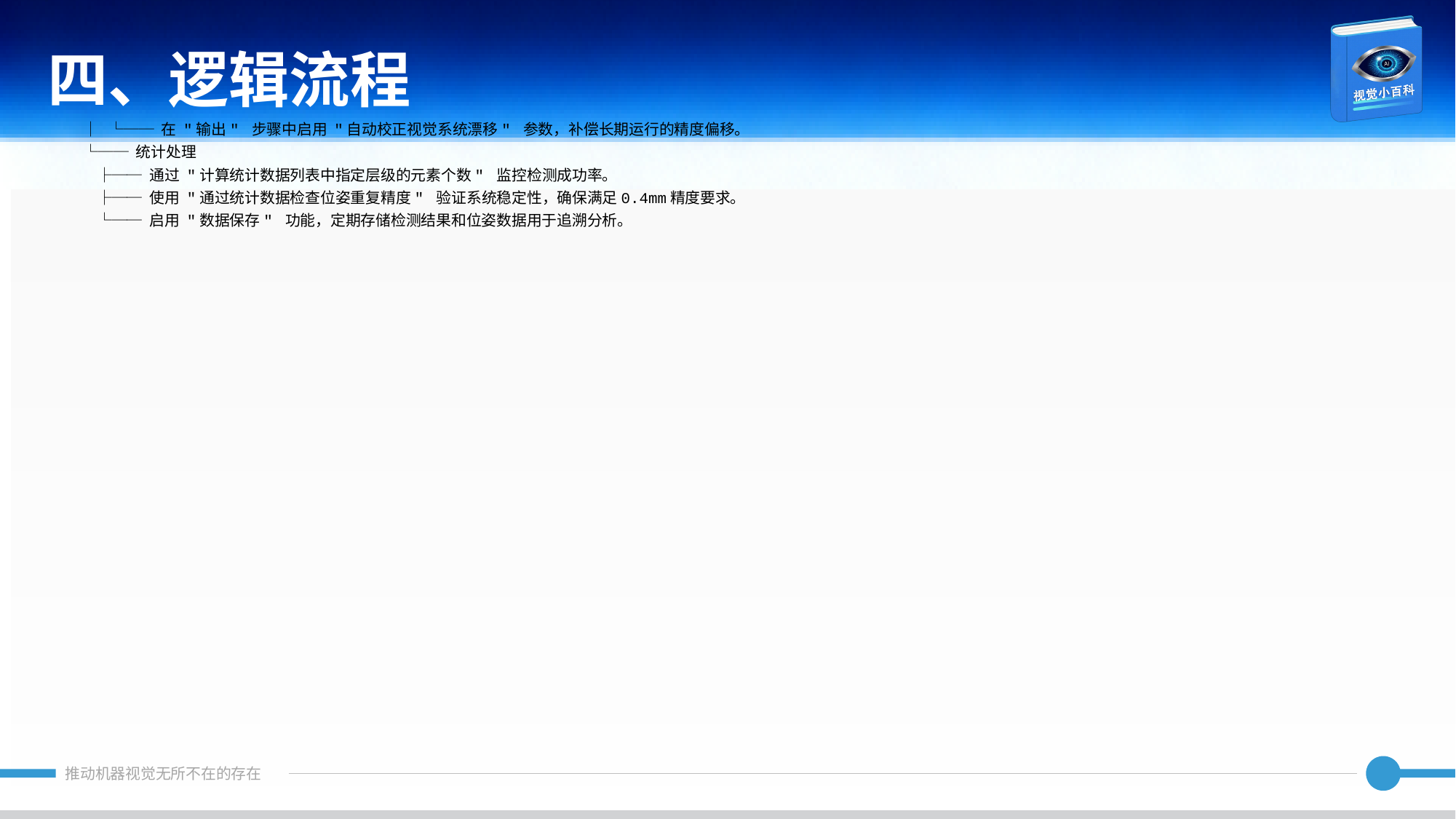

四、逻辑流程

│   └── 在 "输出" 步骤中启用 "自动校正视觉系统漂移" 参数，补偿长期运行的精度偏移。
└── 统计处理
    ├── 通过 "计算统计数据列表中指定层级的元素个数" 监控检测成功率。
    ├── 使用 "通过统计数据检查位姿重复精度" 验证系统稳定性，确保满足0.4mm精度要求。
    └── 启用 "数据保存" 功能，定期存储检测结果和位姿数据用于追溯分析。
10